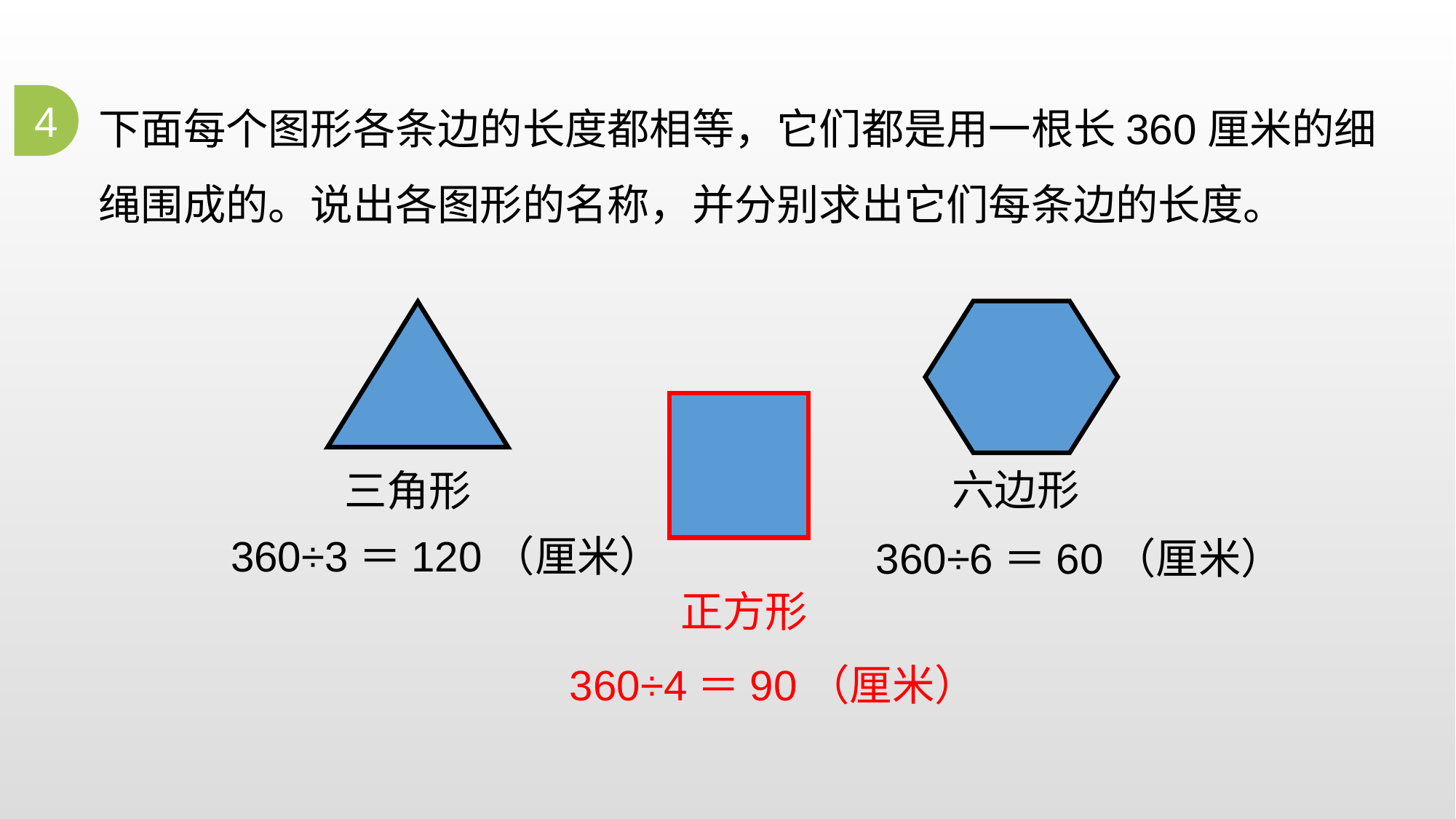

下面每个图形各条边的长度都相等，它们都是用一根长360厘米的细绳围成的。说出各图形的名称，并分别求出它们每条边的长度。
4

六边形
三角形
360÷3＝120（厘米）
   360÷6＝60（厘米）
正方形
 360÷4＝90（厘米）